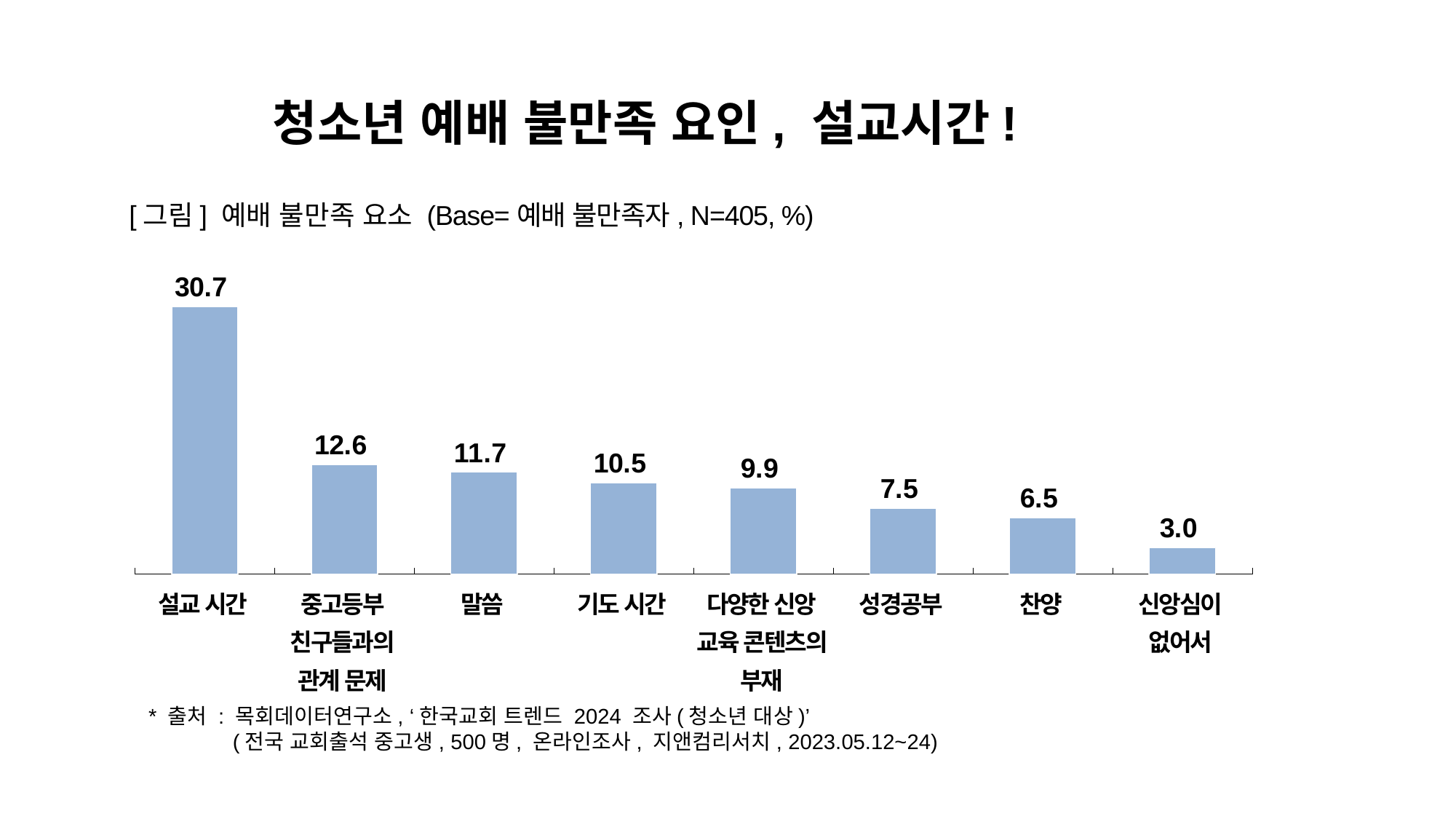

청소년 예배 불만족 요인, 설교시간!
[그림] 예배 불만족 요소 (Base=예배 불만족자, N=405, %)

### Chart

| Category | 개신교인 |
|---|---|
| 설교 시간 | 중고등부 친구들과의 관계 문제 | 말씀 | 기도 시간 | 다양한 신앙 교육 콘텐츠의 부재 | 성경공부 | 찬양 | 신앙심이 없어서 |
| --- | --- | --- | --- | --- | --- | --- | --- |
* 출처 : 목회데이터연구소, ‘한국교회 트렌드 2024 조사(청소년 대상)’
              (전국 교회출석 중고생, 500명, 온라인조사, 지앤컴리서치, 2023.05.12~24)